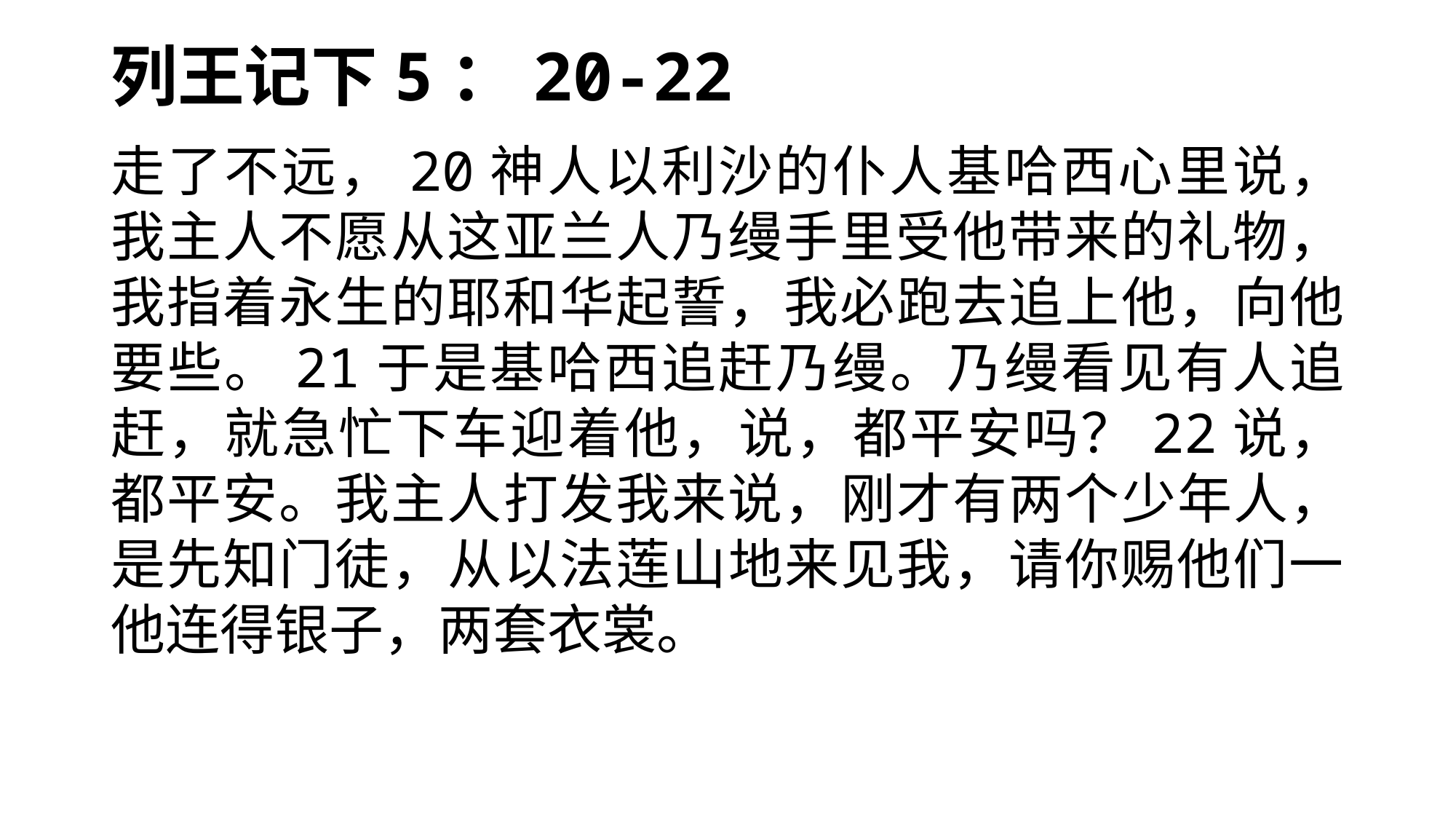

# 列王记下5：20-22
走了不远，20神人以利沙的仆人基哈西心里说，我主人不愿从这亚兰人乃缦手里受他带来的礼物，我指着永生的耶和华起誓，我必跑去追上他，向他要些。21于是基哈西追赶乃缦。乃缦看见有人追赶，就急忙下车迎着他，说，都平安吗？22说，都平安。我主人打发我来说，刚才有两个少年人，是先知门徒，从以法莲山地来见我，请你赐他们一他连得银子，两套衣裳。